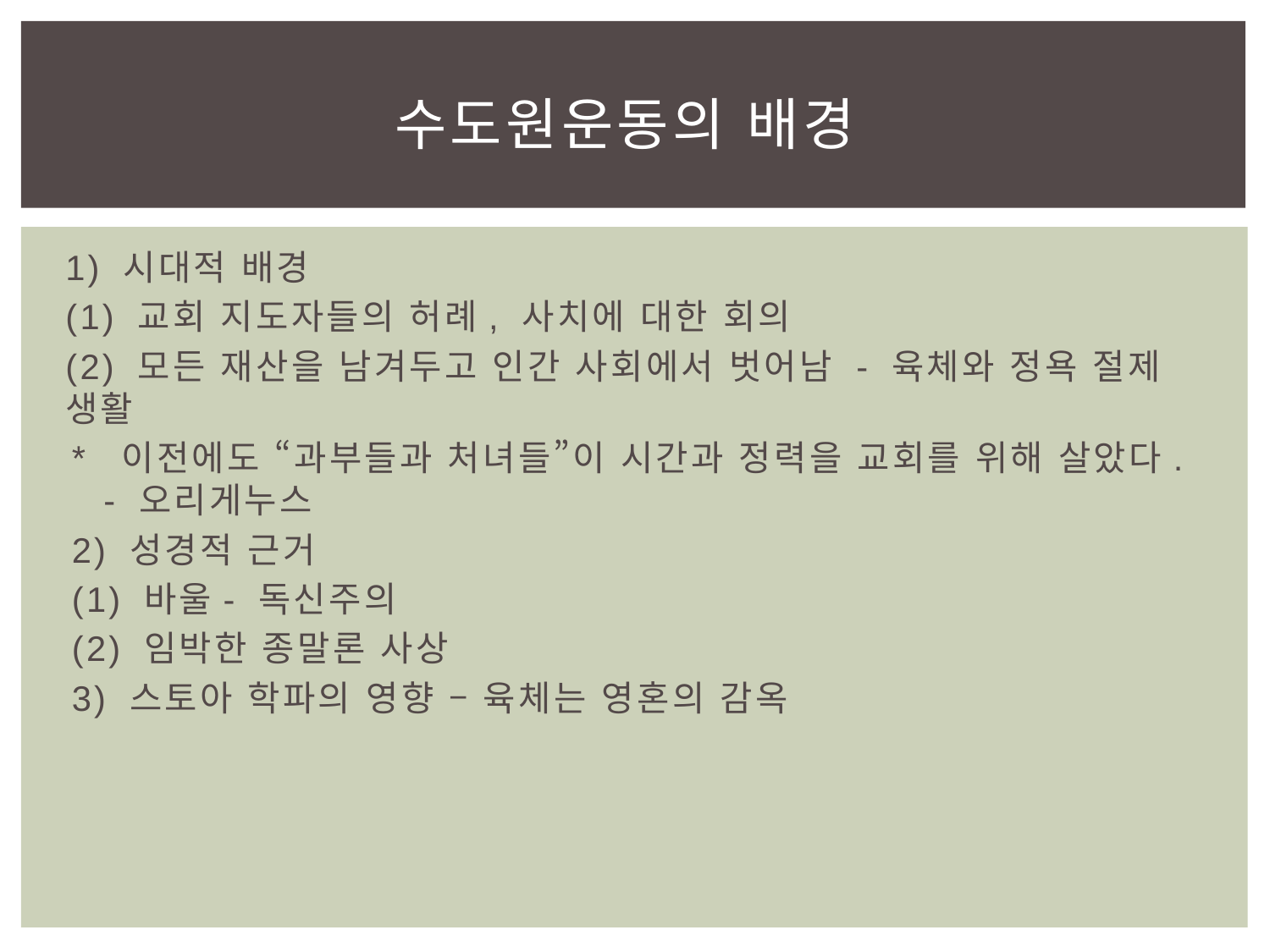

# 수도원운동의 배경
1) 시대적 배경
(1) 교회 지도자들의 허례, 사치에 대한 회의
(2) 모든 재산을 남겨두고 인간 사회에서 벗어남 - 육체와 정욕 절제 생활
*  이전에도 “과부들과 처녀들”이 시간과 정력을 교회를 위해 살았다. - 오리게누스
2) 성경적 근거
(1) 바울- 독신주의
(2) 임박한 종말론 사상
3) 스토아 학파의 영향 – 육체는 영혼의 감옥